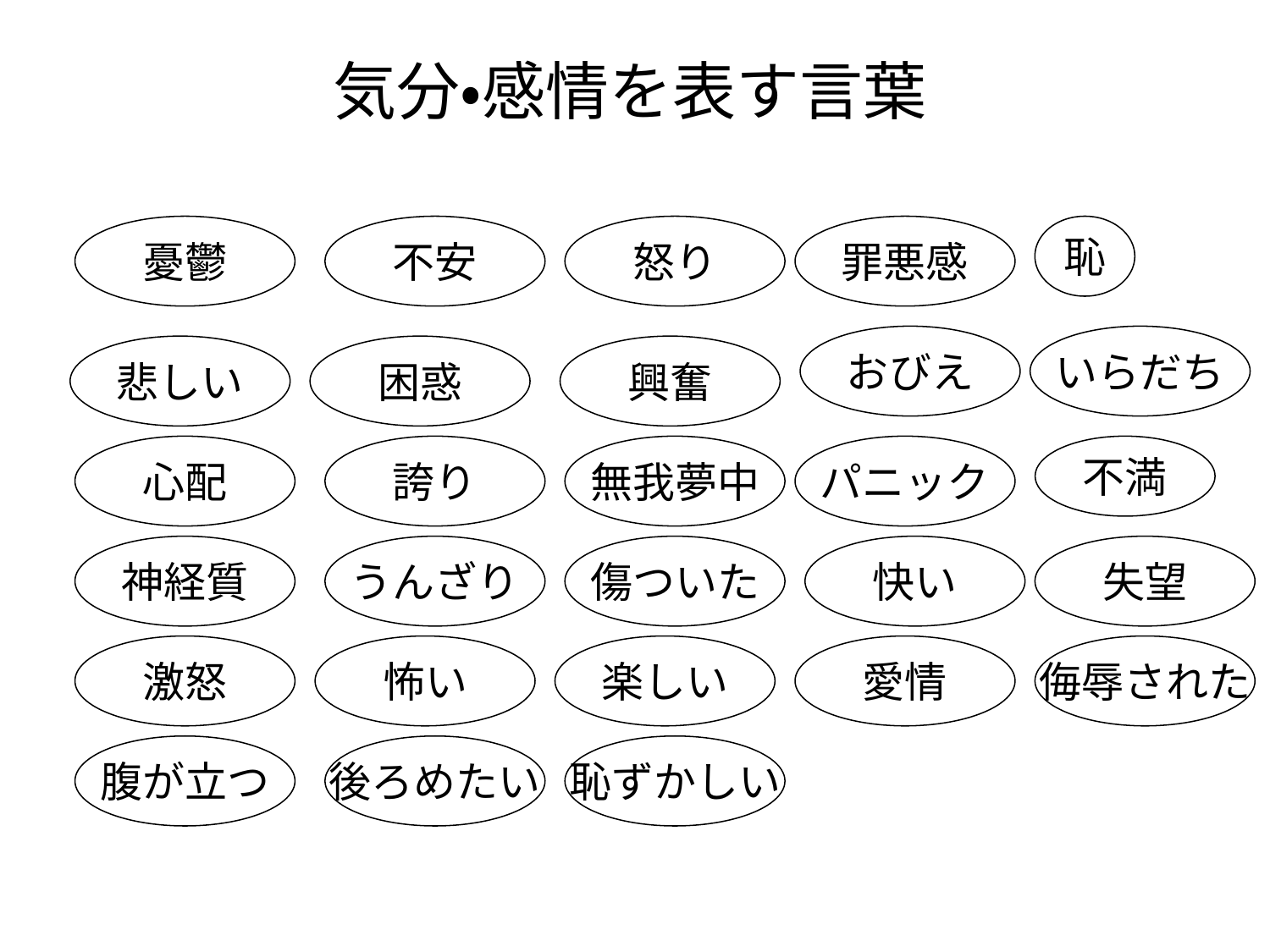

気分・感情を表す言葉
憂鬱
不安
怒り
罪悪感
恥
おびえ
いらだち
悲しい
困惑
興奮
心配
誇り
無我夢中
パニック
不満
神経質
うんざり
傷ついた
快い
失望
激怒
怖い
楽しい
愛情
侮辱された
腹が立つ
後ろめたい
恥ずかしい